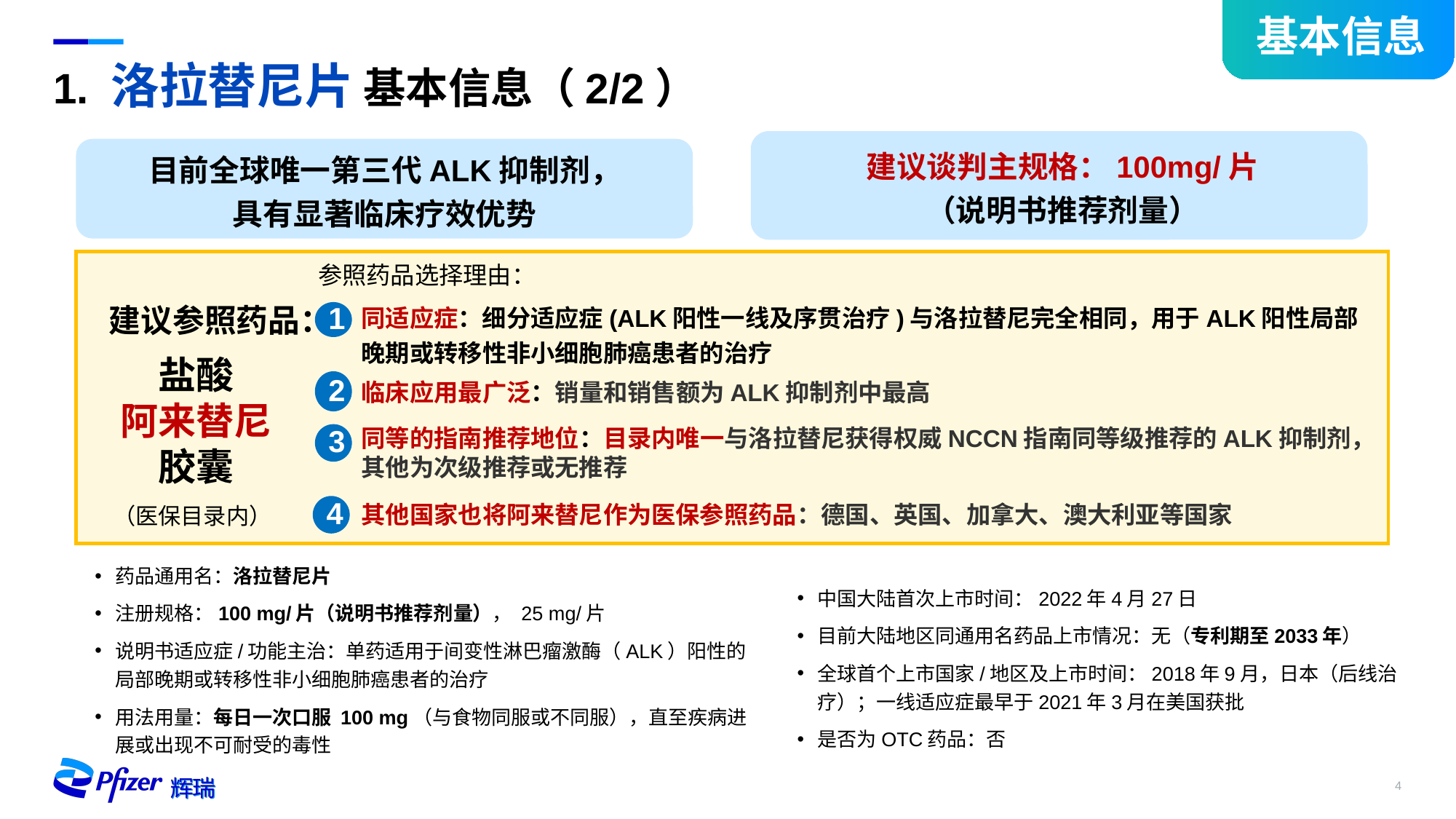

基本信息
# 1. 洛拉替尼片 基本信息（2/2）

建议谈判主规格：100mg/片
（说明书推荐剂量）

目前全球唯一第三代ALK抑制剂，
具有显著临床疗效优势

参照药品选择理由：
同适应症：细分适应症(ALK阳性一线及序贯治疗)与洛拉替尼完全相同，用于ALK阳性局部晚期或转移性非小细胞肺癌患者的治疗
建议参照药品：
1
盐酸
阿来替尼
胶囊
2
临床应用最广泛：销量和销售额为ALK抑制剂中最高
同等的指南推荐地位：目录内唯一与洛拉替尼获得权威NCCN指南同等级推荐的ALK抑制剂，其他为次级推荐或无推荐
3
其他国家也将阿来替尼作为医保参照药品：德国、英国、加拿大、澳大利亚等国家
4
（医保目录内）
药品通用名：洛拉替尼片
注册规格：100 mg/片（说明书推荐剂量）， 25 mg/片
说明书适应症/功能主治：单药适用于间变性淋巴瘤激酶（ALK）阳性的局部晚期或转移性非小细胞肺癌患者的治疗
用法用量：每日一次口服 100 mg（与食物同服或不同服），直至疾病进展或出现不可耐受的毒性
中国大陆首次上市时间：2022年4月27日
目前大陆地区同通用名药品上市情况：无（专利期至2033年）
全球首个上市国家/地区及上市时间：2018年9月，日本（后线治疗）；一线适应症最早于2021年3月在美国获批
是否为OTC药品：否